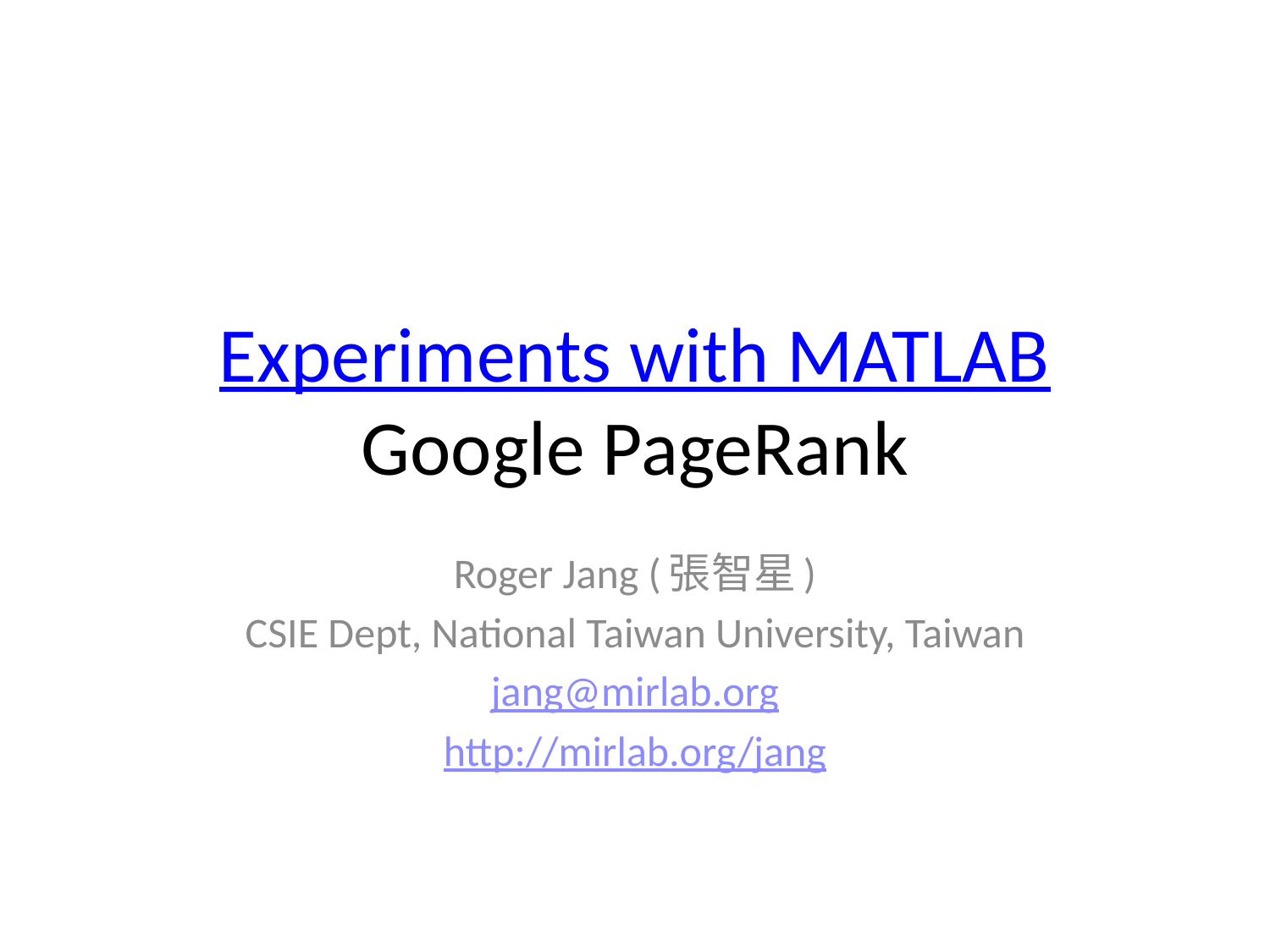

# Experiments with MATLAB Google PageRank
Roger Jang (張智星)
CSIE Dept, National Taiwan University, Taiwan
jang@mirlab.org
http://mirlab.org/jang